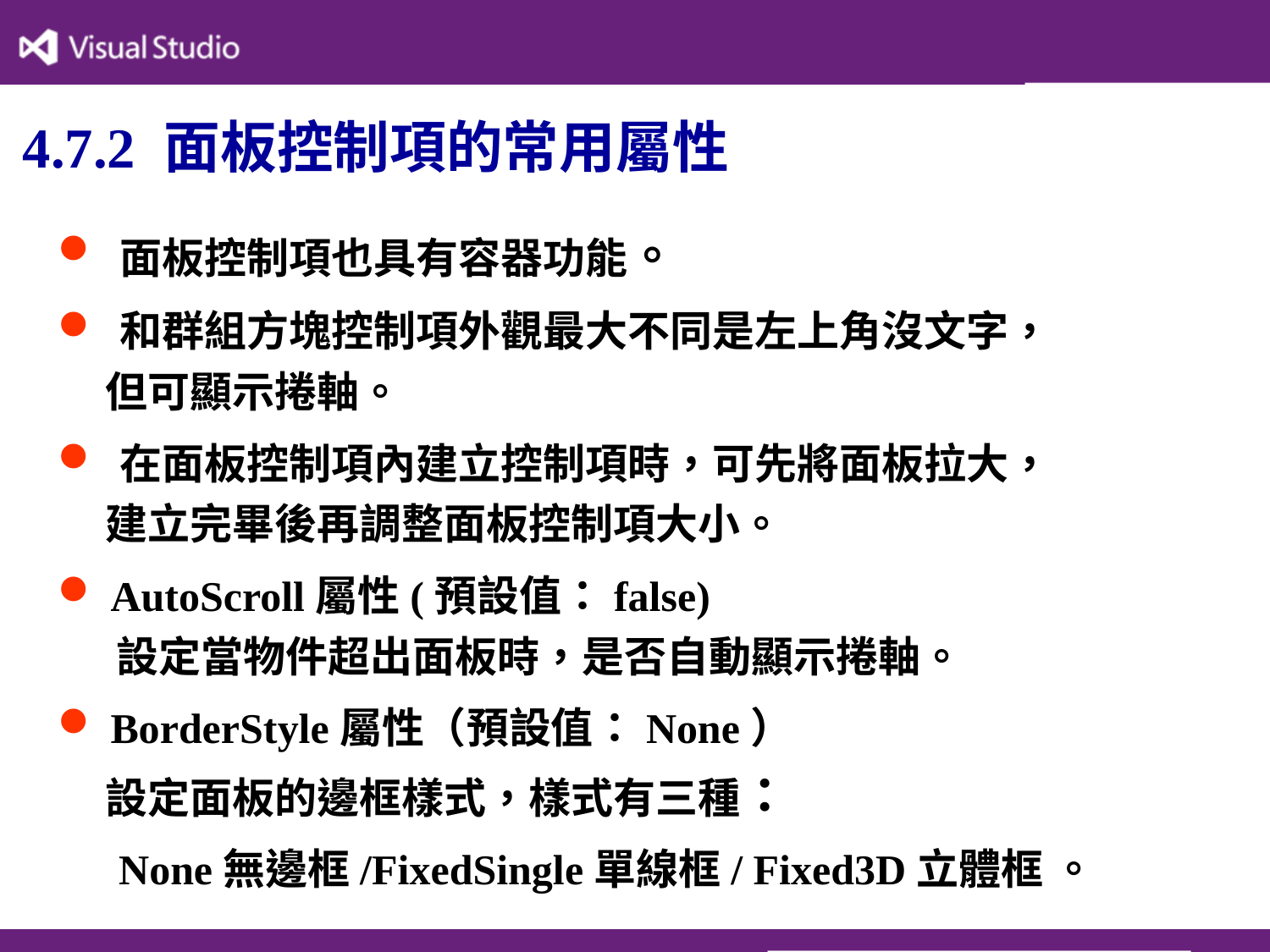

# 4.7.2 面板控制項的常用屬性
 面板控制項也具有容器功能。
 和群組方塊控制項外觀最大不同是左上角沒文字，
 但可顯示捲軸。
 在面板控制項內建立控制項時，可先將面板拉大，
 建立完畢後再調整面板控制項大小。
 AutoScroll屬性(預設值：false)
 設定當物件超出面板時，是否自動顯示捲軸。
 BorderStyle屬性（預設值：None）
 設定面板的邊框樣式，樣式有三種：
 None無邊框/FixedSingle單線框/ Fixed3D立體框 。